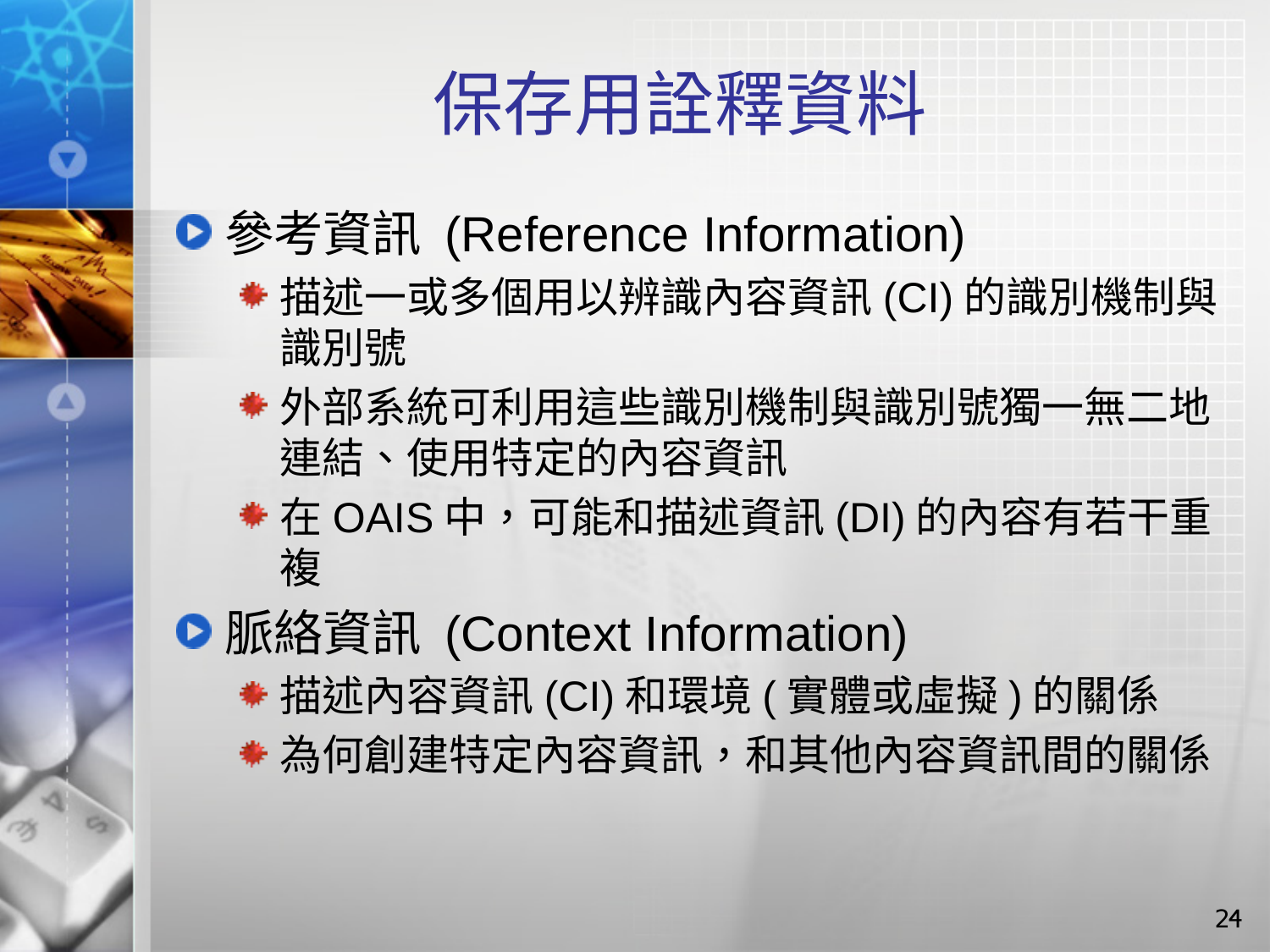

# 保存用詮釋資料
參考資訊 (Reference Information)
描述一或多個用以辨識內容資訊(CI)的識別機制與識別號
外部系統可利用這些識別機制與識別號獨一無二地連結、使用特定的內容資訊
在OAIS中，可能和描述資訊(DI)的內容有若干重複
脈絡資訊 (Context Information)
描述內容資訊(CI)和環境(實體或虛擬)的關係
為何創建特定內容資訊，和其他內容資訊間的關係
24